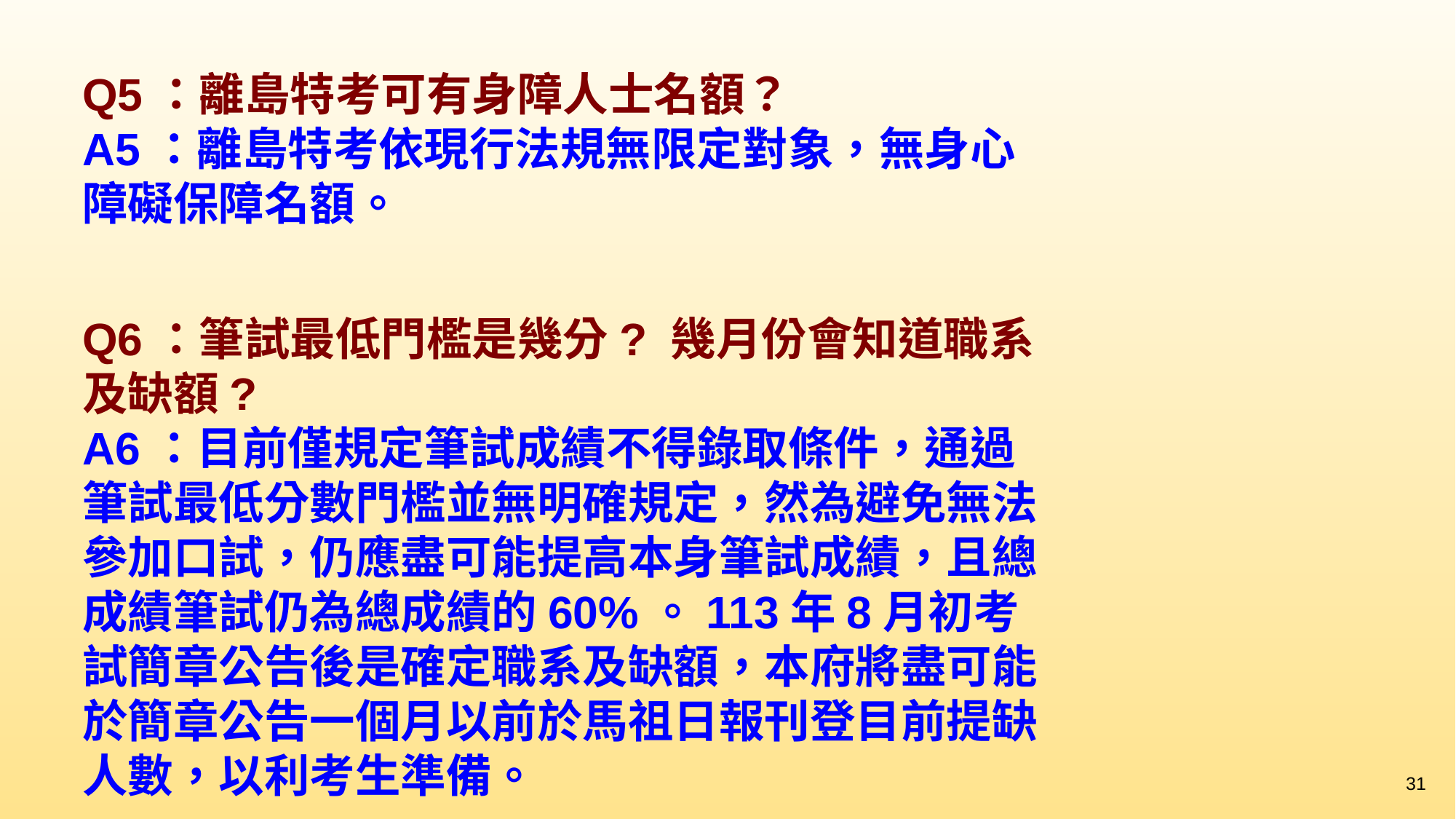

Q5：離島特考可有身障人士名額？
A5：離島特考依現行法規無限定對象，無身心障礙保障名額。
Q6：筆試最低門檻是幾分? 幾月份會知道職系及缺額?
A6：目前僅規定筆試成績不得錄取條件，通過筆試最低分數門檻並無明確規定，然為避免無法參加口試，仍應盡可能提高本身筆試成績，且總成績筆試仍為總成績的60%。113年8月初考試簡章公告後是確定職系及缺額，本府將盡可能於簡章公告一個月以前於馬祖日報刊登目前提缺人數，以利考生準備。
31